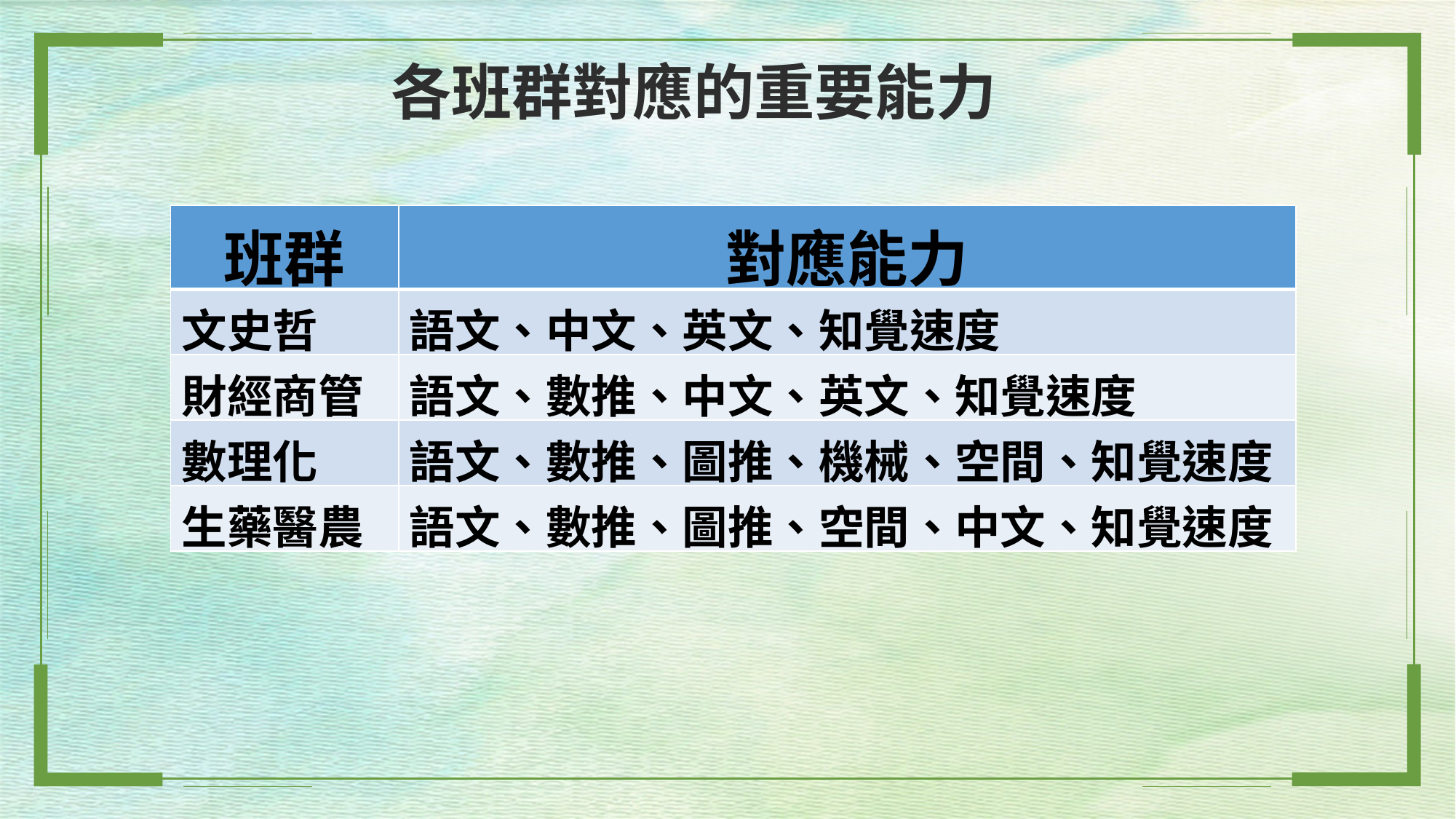

各班群對應的重要能力
| 班群 | 對應能力 |
| --- | --- |
| 文史哲 | 語文、中文、英文、知覺速度 |
| 財經商管 | 語文、數推、中文、英文、知覺速度 |
| 數理化 | 語文、數推、圖推、機械、空間、知覺速度 |
| 生藥醫農 | 語文、數推、圖推、空間、中文、知覺速度 |